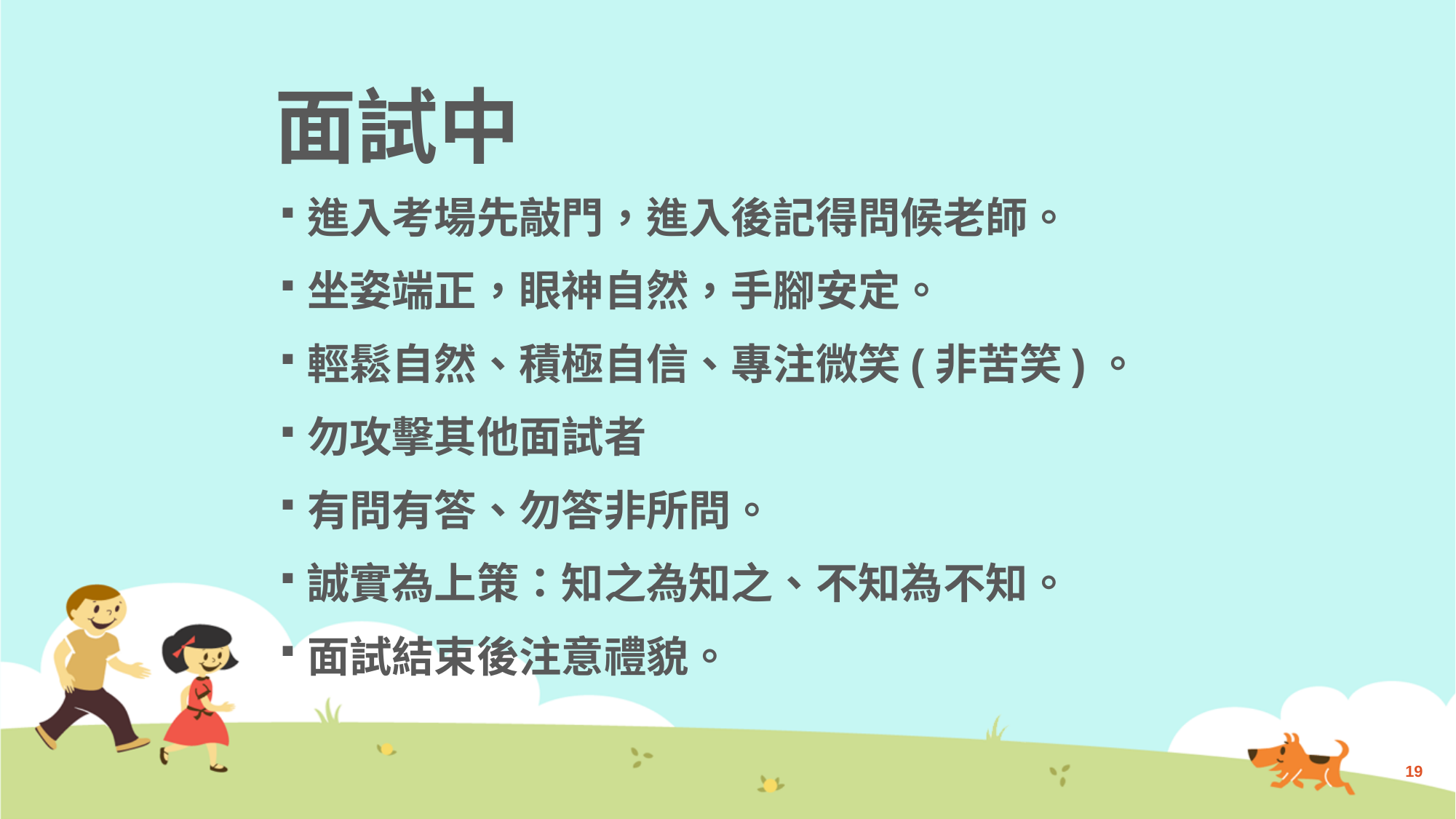

# 面試中
進入考場先敲門，進入後記得問候老師。
坐姿端正，眼神自然，手腳安定。
輕鬆自然、積極自信、專注微笑(非苦笑)。
勿攻擊其他面試者
有問有答、勿答非所問。
誠實為上策：知之為知之、不知為不知。
面試結束後注意禮貌。
19